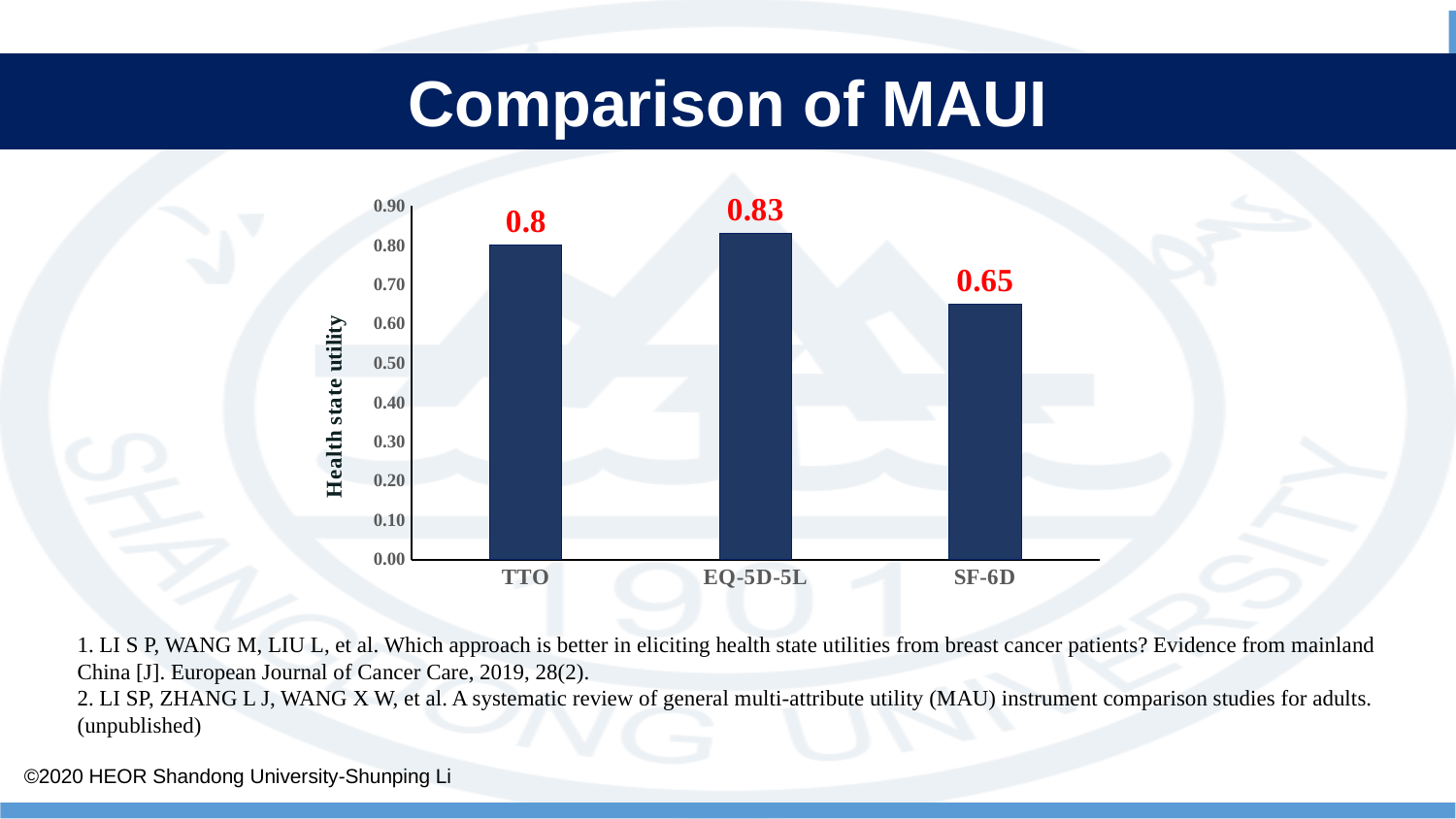

Comparison of MAUI

### Chart

| Category | 效用值 |
|---|---|
| TTO | 0.8 |
| EQ-5D-5L | 0.83 |
| SF-6D | 0.65 |
1. LI S P, WANG M, LIU L, et al. Which approach is better in eliciting health state utilities from breast cancer patients? Evidence from mainland China [J]. European Journal of Cancer Care, 2019, 28(2).
2. LI SP, ZHANG L J, WANG X W, et al. A systematic review of general multi-attribute utility (MAU) instrument comparison studies for adults.(unpublished)